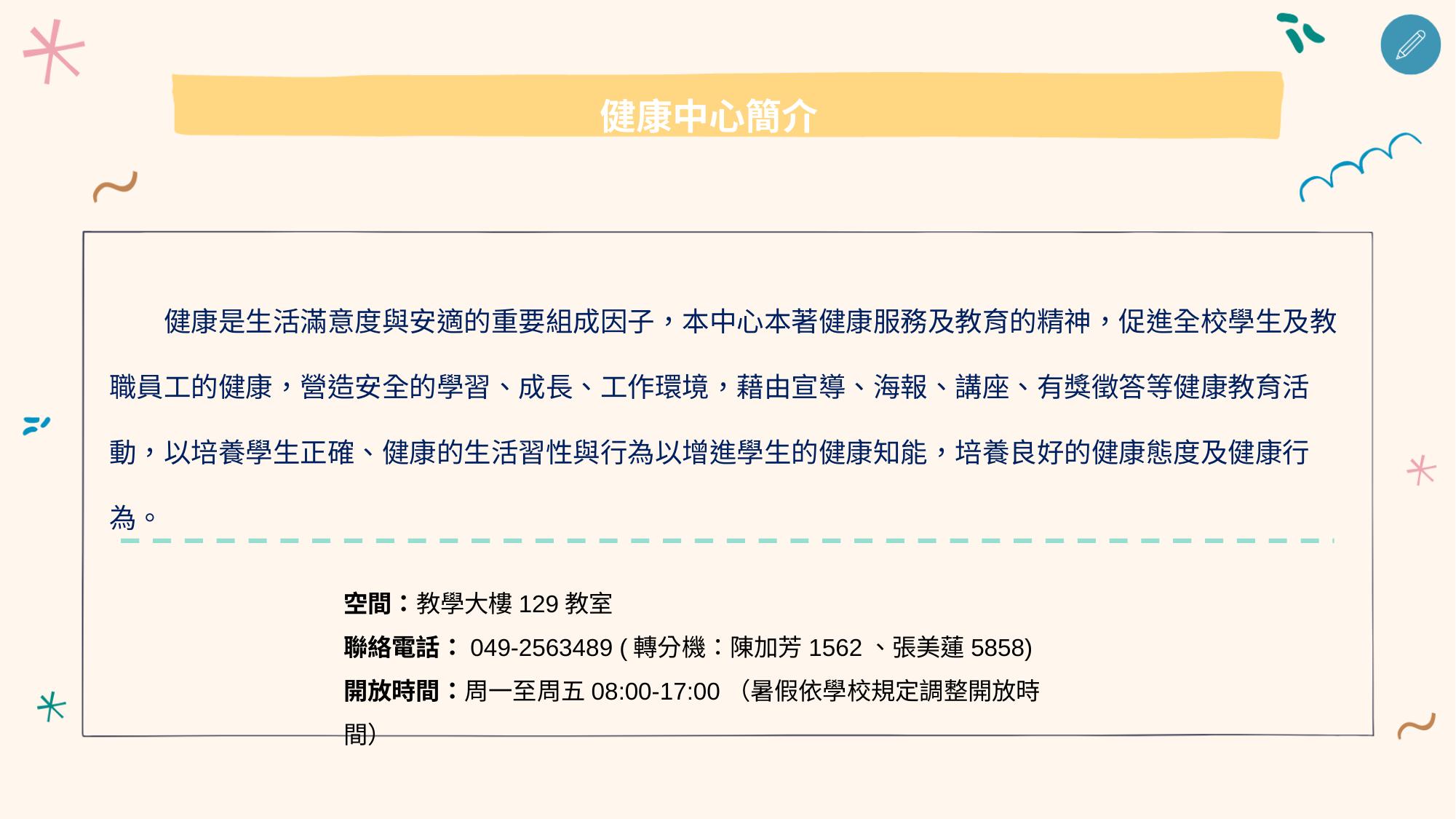

健康中心簡介
　　健康是生活滿意度與安適的重要組成因子，本中心本著健康服務及教育的精神，促進全校學生及教職員工的健康，營造安全的學習、成長、工作環境，藉由宣導、海報、講座、有獎徵答等健康教育活動，以培養學生正確、健康的生活習性與行為以增進學生的健康知能，培養良好的健康態度及健康行為。
空間：教學大樓129教室
聯絡電話：049-2563489 (轉分機：陳加芳1562、張美蓮5858)
開放時間：周一至周五08:00-17:00（暑假依學校規定調整開放時間）